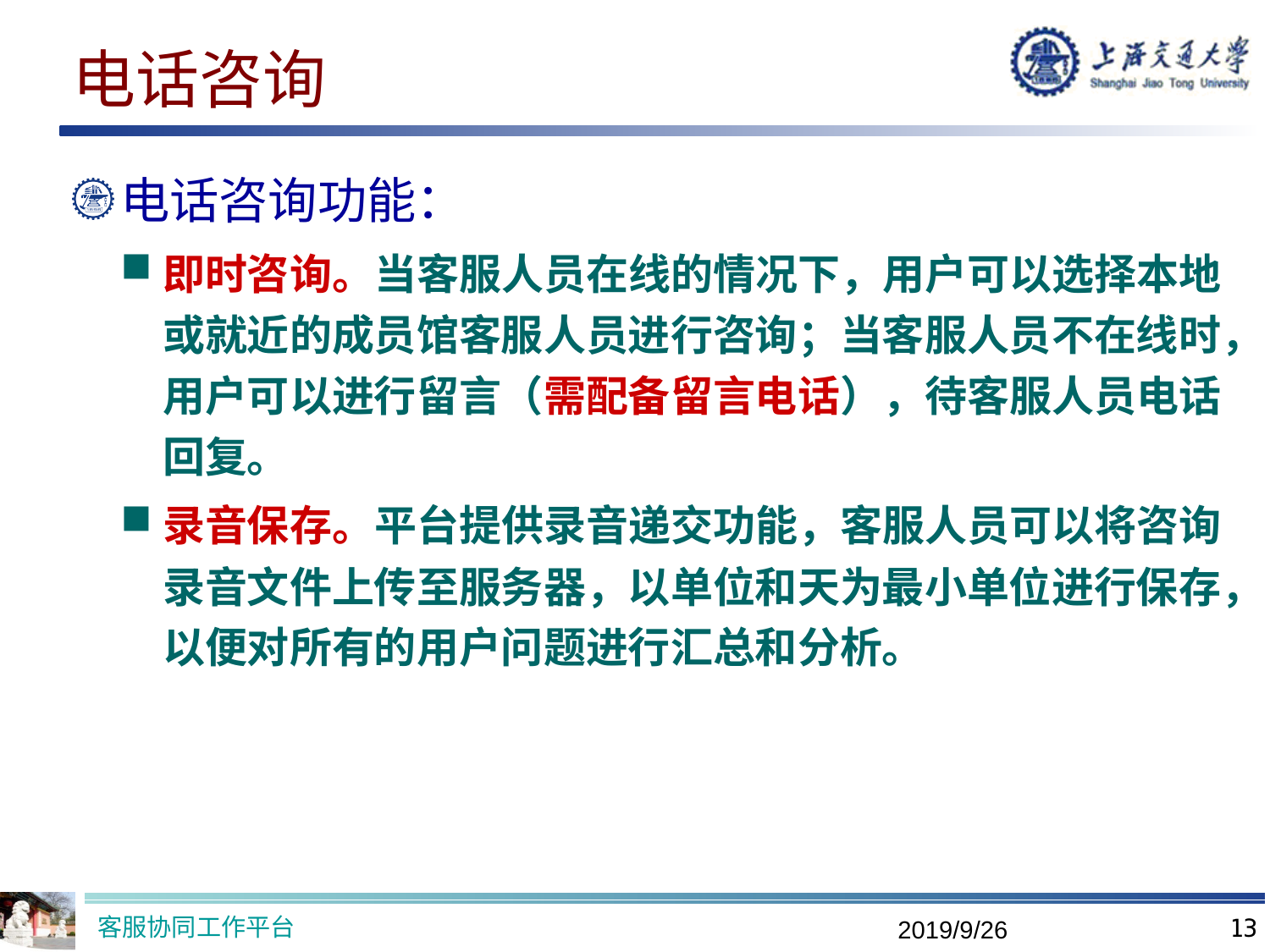

# 电话咨询
电话咨询功能：
即时咨询。当客服人员在线的情况下，用户可以选择本地或就近的成员馆客服人员进行咨询；当客服人员不在线时，用户可以进行留言（需配备留言电话），待客服人员电话回复。
录音保存。平台提供录音递交功能，客服人员可以将咨询录音文件上传至服务器，以单位和天为最小单位进行保存，以便对所有的用户问题进行汇总和分析。
客服协同工作平台
13
2019/9/26